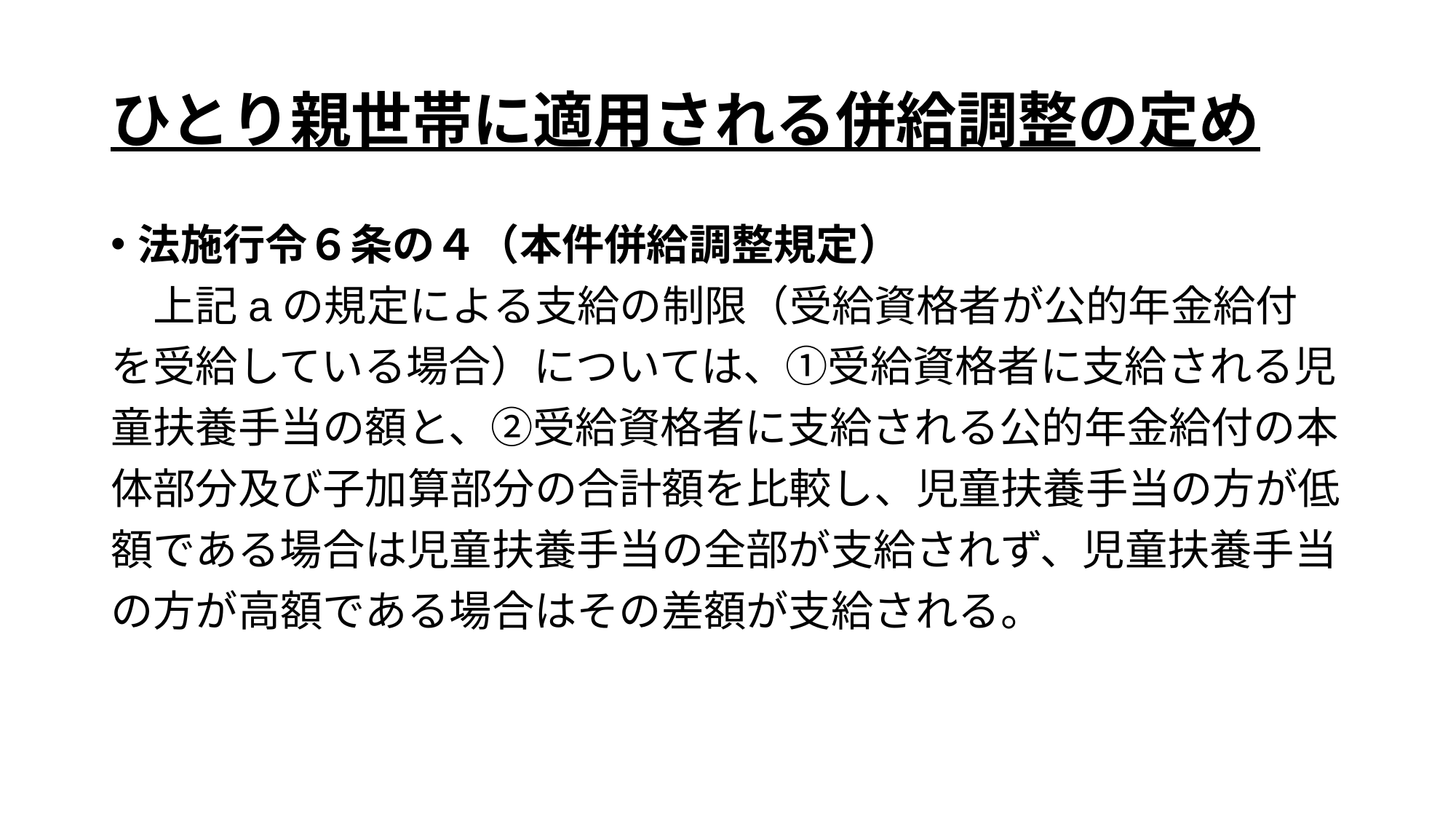

# ひとり親世帯に適用される併給調整の定め
法施行令６条の４（本件併給調整規定）
　上記aの規定による支給の制限（受給資格者が公的年金給付
を受給している場合）については、①受給資格者に支給される児
童扶養手当の額と、②受給資格者に支給される公的年金給付の本
体部分及び子加算部分の合計額を比較し、児童扶養手当の方が低
額である場合は児童扶養手当の全部が支給されず、児童扶養手当
の方が高額である場合はその差額が支給される。